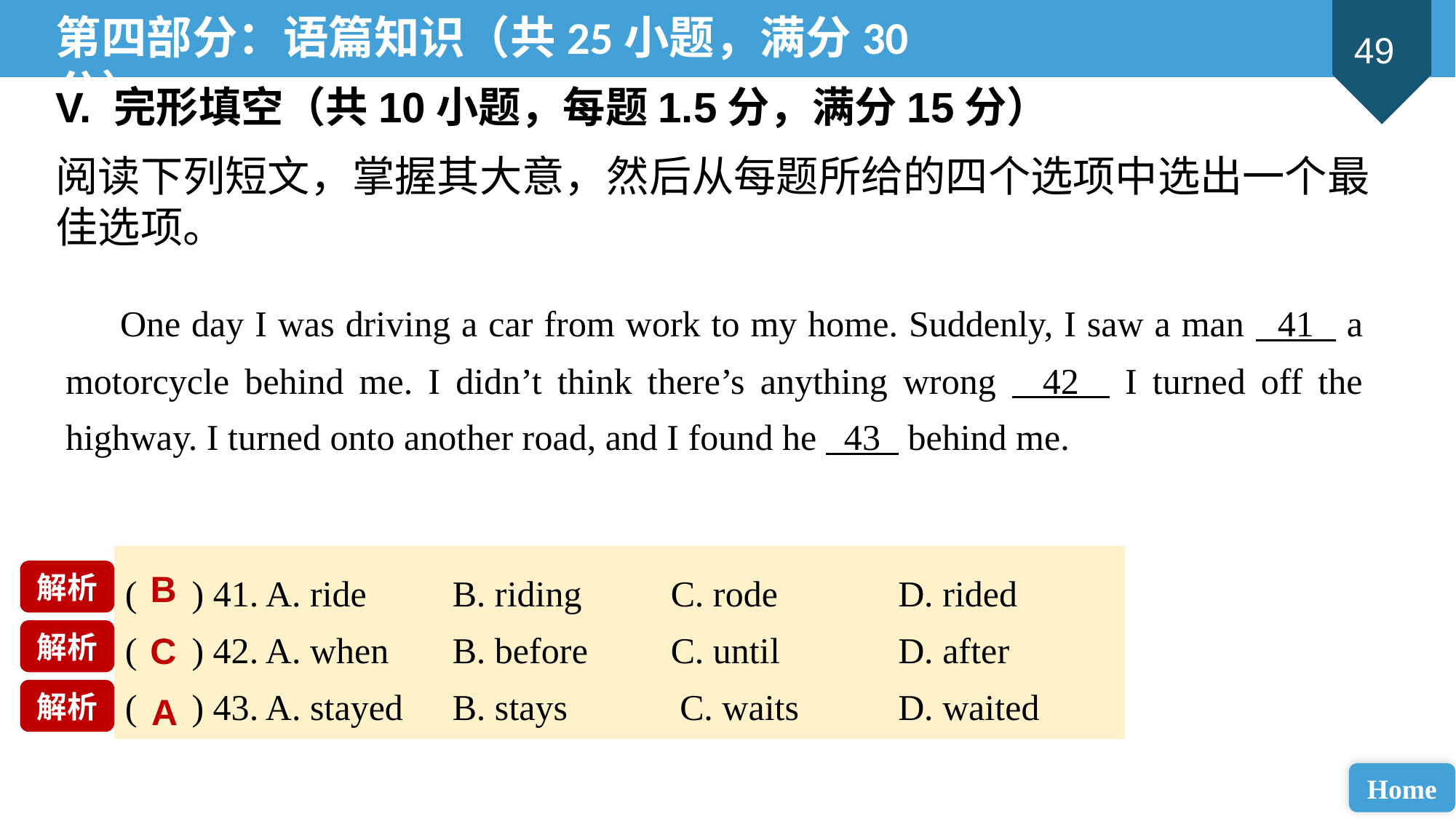

第四部分：语篇知识（共25小题，满分30分）
V. 完形填空（共10小题，每题1.5分，满分15分）
阅读下列短文，掌握其大意，然后从每题所给的四个选项中选出一个最佳选项。
One day I was driving a car from work to my home. Suddenly, I saw a man   41   a motorcycle behind me. I didn’t think there’s anything wrong   42   I turned off the highway. I turned onto another road, and I found he   43   behind me.
(      ) 41. A. ride 	B. riding 	C. rode		 D. rided
(      ) 42. A. when 	B. before 	C. until 	 D. after
(      ) 43. A. stayed 	B. stays	 C. waits 	 D. waited
B
解析
解析
C
解析
A